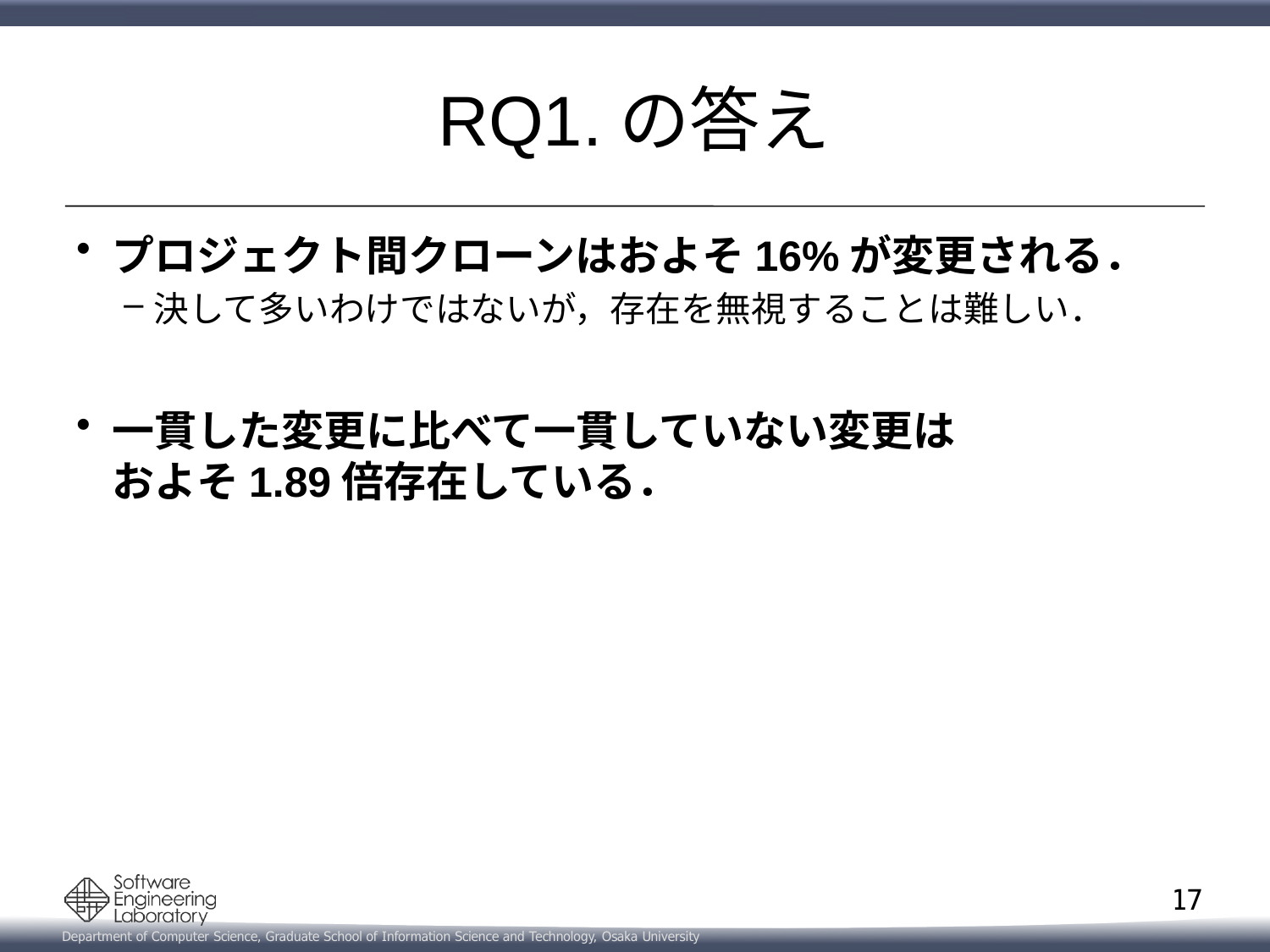

# RQ1.の答え
プロジェクト間クローンはおよそ16%が変更される．
決して多いわけではないが，存在を無視することは難しい．

一貫した変更に比べて一貫していない変更は
およそ1.89倍存在している．

17